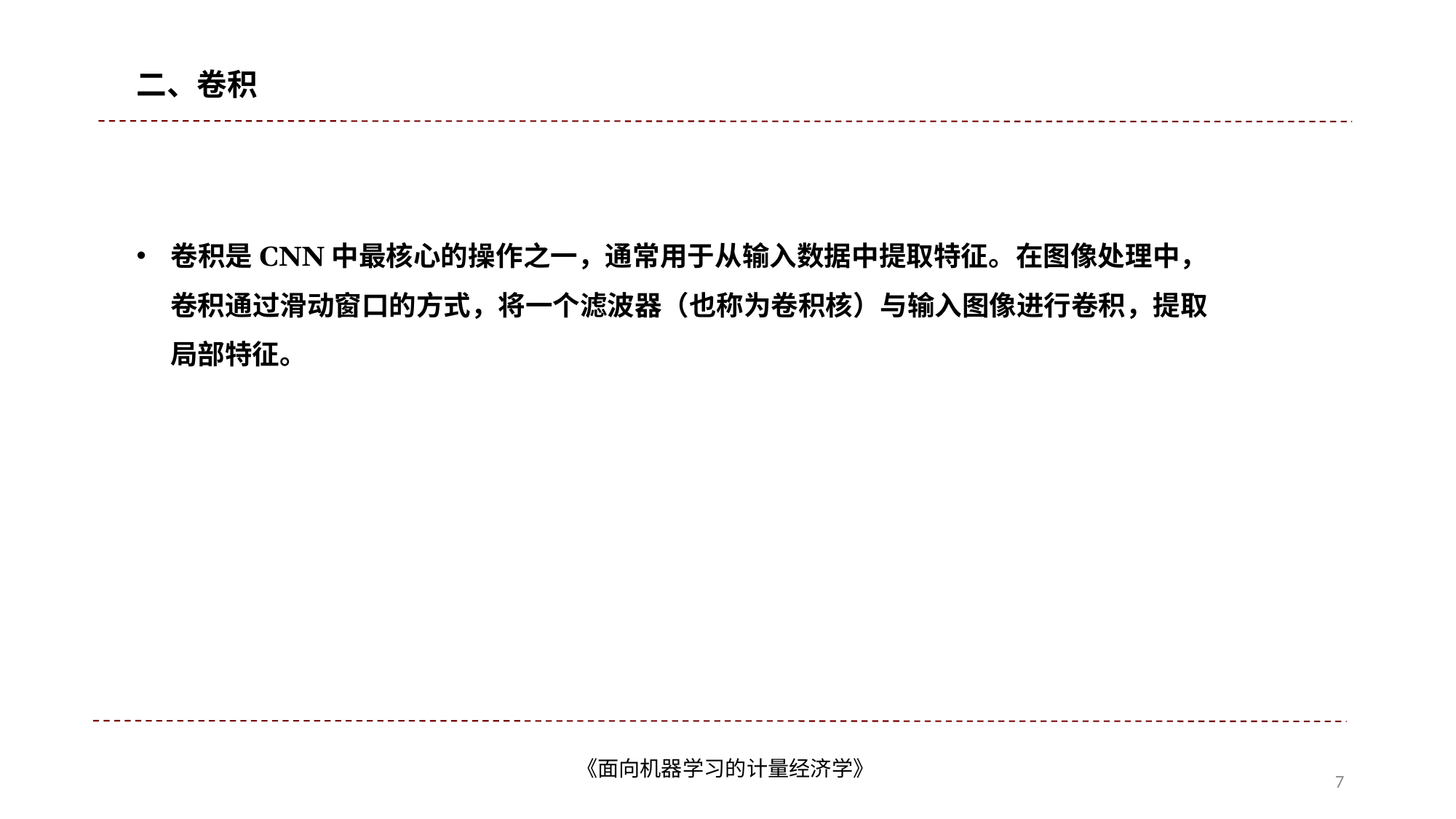

二、卷积

卷积是CNN中最核心的操作之一，通常用于从输入数据中提取特征。在图像处理中，卷积通过滑动窗口的方式，将一个滤波器（也称为卷积核）与输入图像进行卷积，提取局部特征。
2025年7月
《面向机器学习的计量经济学》
7